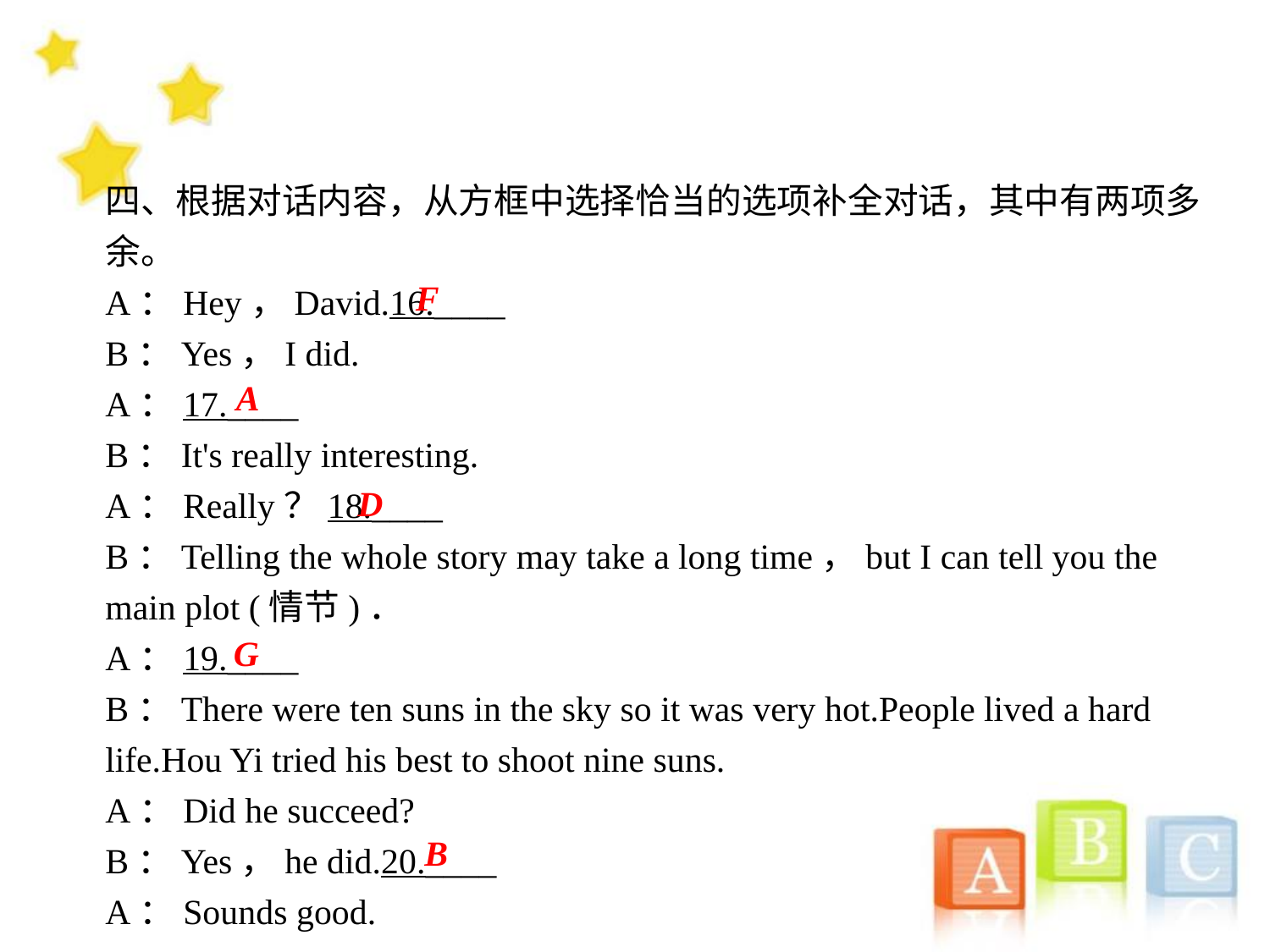

四、根据对话内容，从方框中选择恰当的选项补全对话，其中有两项多余。
A：Hey，David.16.____
B：Yes，I did.
A：17.____
B：It's really interesting.
A：Really？18.____
B：Telling the whole story may take a long time，but I can tell you the main plot (情节)．
A：19.____
B：There were ten suns in the sky so it was very hot.People lived a hard life.Hou Yi tried his best to shoot nine suns.
A：Did he succeed?
B：Yes，he did.20.____
A：Sounds good.
F
A
D
G
B